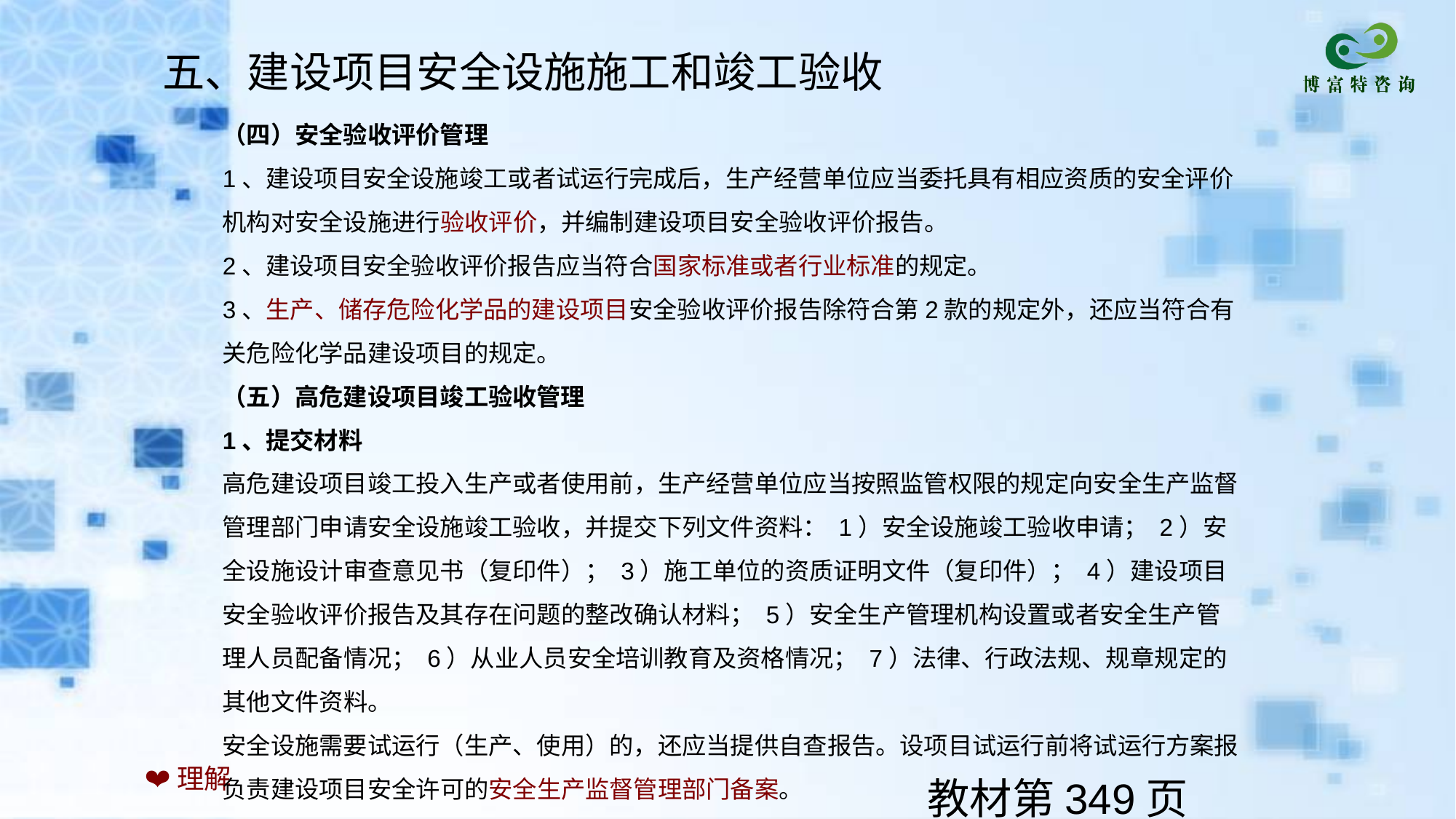

五、建设项目安全设施施工和竣工验收
（四）安全验收评价管理
1、建设项目安全设施竣工或者试运行完成后，生产经营单位应当委托具有相应资质的安全评价机构对安全设施进行验收评价，并编制建设项目安全验收评价报告。
2、建设项目安全验收评价报告应当符合国家标准或者行业标准的规定。
3、生产、储存危险化学品的建设项目安全验收评价报告除符合第2款的规定外，还应当符合有关危险化学品建设项目的规定。
（五）高危建设项目竣工验收管理
1、提交材料
高危建设项目竣工投入生产或者使用前，生产经营单位应当按照监管权限的规定向安全生产监督管理部门申请安全设施竣工验收，并提交下列文件资料： 1）安全设施竣工验收申请； 2）安全设施设计审查意见书（复印件）； 3）施工单位的资质证明文件（复印件）； 4）建设项目安全验收评价报告及其存在问题的整改确认材料； 5）安全生产管理机构设置或者安全生产管理人员配备情况； 6）从业人员安全培训教育及资格情况； 7）法律、行政法规、规章规定的其他文件资料。
安全设施需要试运行（生产、使用）的，还应当提供自查报告。设项目试运行前将试运行方案报负责建设项目安全许可的安全生产监督管理部门备案。
❤理解
教材第349页